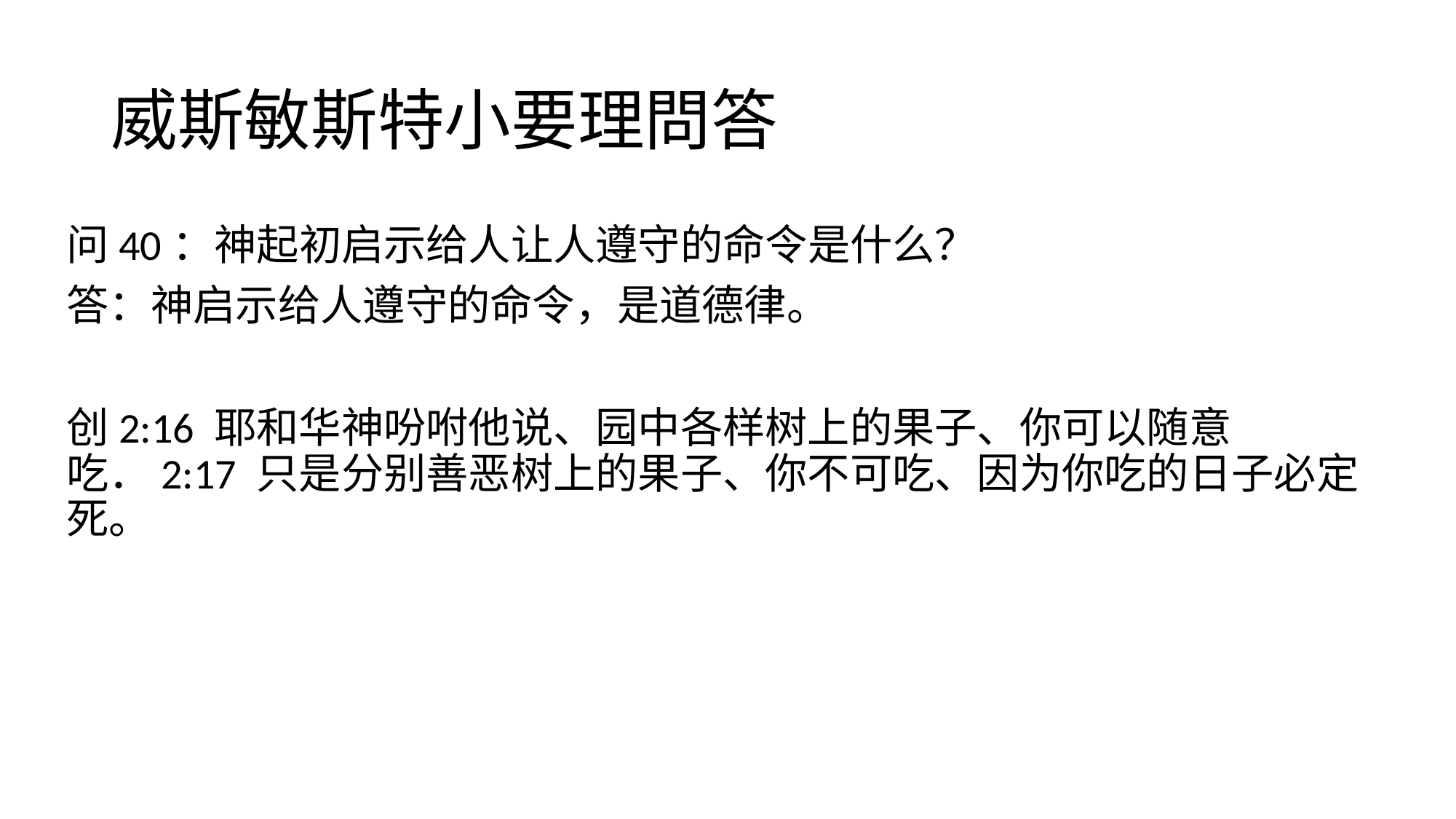

# 威斯敏斯特小要理問答
问40：神起初启示给人让人遵守的命令是什么？
答：神启示给人遵守的命令，是道德律。

创2:16 耶和华神吩咐他说、园中各样树上的果子、你可以随意吃．2:17 只是分别善恶树上的果子、你不可吃、因为你吃的日子必定死。